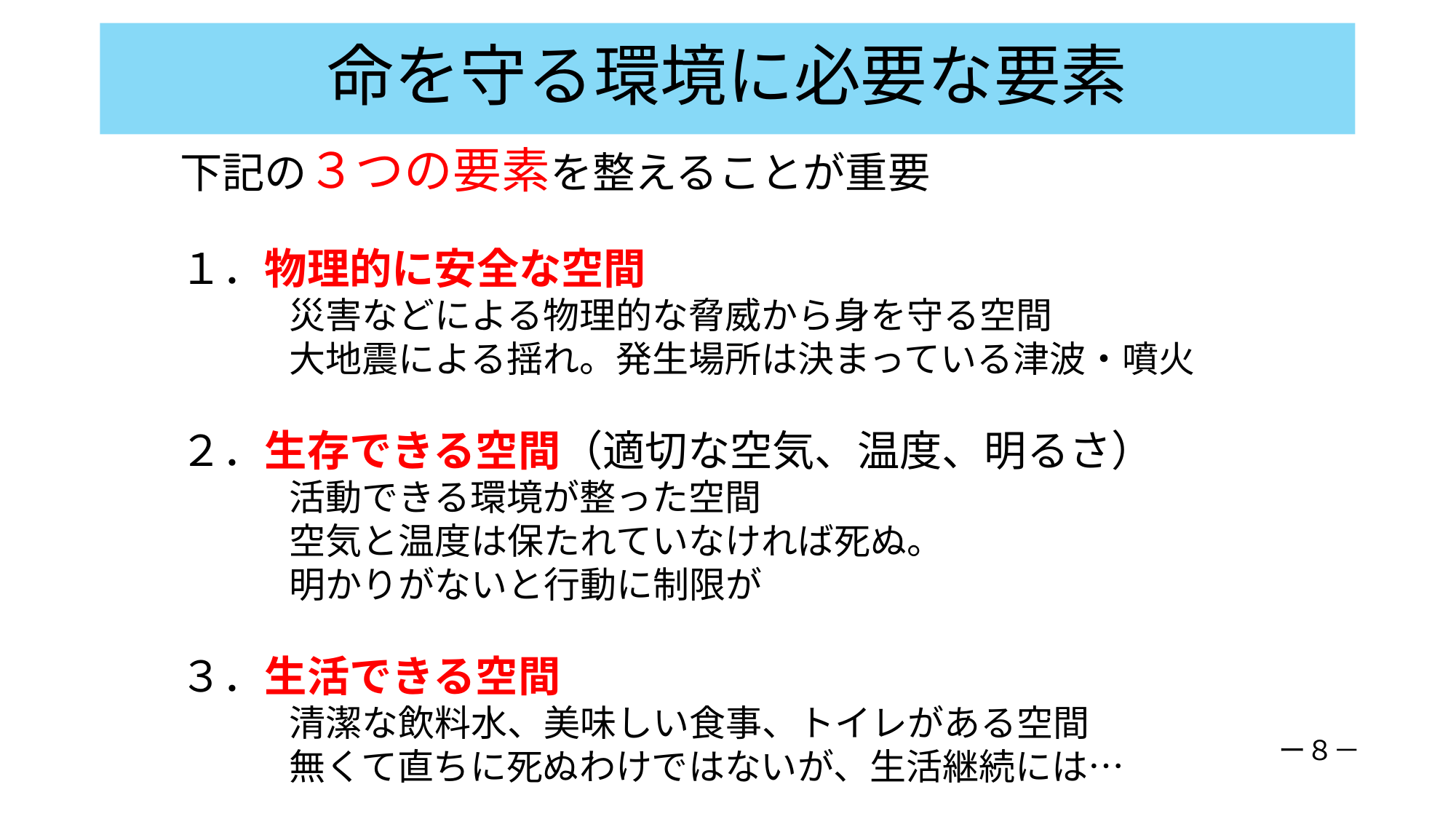

# 命を守る環境に必要な要素
下記の３つの要素を整えることが重要

１．物理的に安全な空間
　　　災害などによる物理的な脅威から身を守る空間
　　　大地震による揺れ。発生場所は決まっている津波・噴火

２．生存できる空間（適切な空気、温度、明るさ）
　　　活動できる環境が整った空間
　　　空気と温度は保たれていなければ死ぬ。
　　　明かりがないと行動に制限が

３．生活できる空間
　　　清潔な飲料水、美味しい食事、トイレがある空間
　　　無くて直ちに死ぬわけではないが、生活継続には…
ー８－